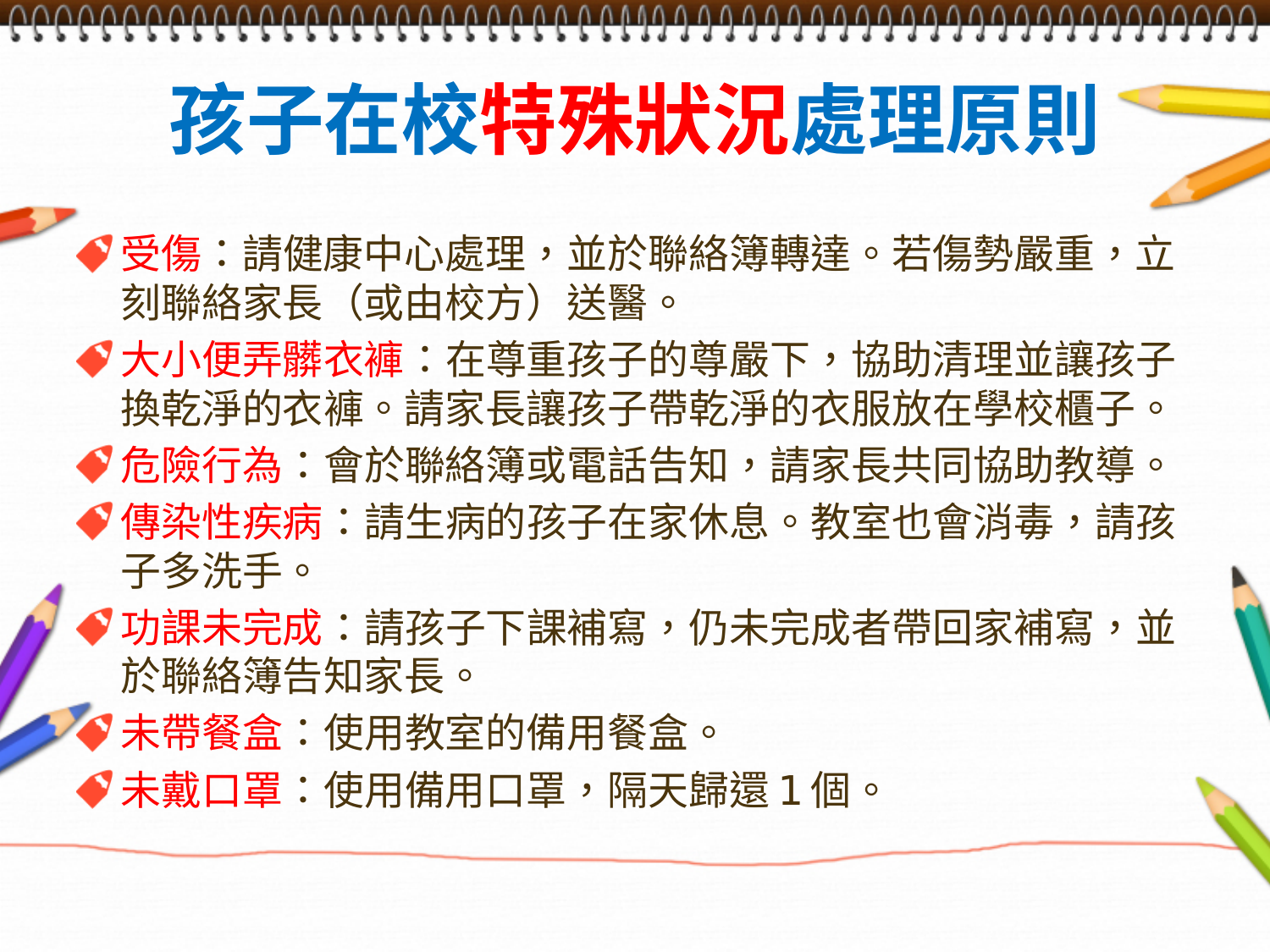

# 孩子在校特殊狀況處理原則
受傷：請健康中心處理，並於聯絡簿轉達。若傷勢嚴重，立刻聯絡家長（或由校方）送醫。
大小便弄髒衣褲：在尊重孩子的尊嚴下，協助清理並讓孩子換乾淨的衣褲。請家長讓孩子帶乾淨的衣服放在學校櫃子。
危險行為：會於聯絡簿或電話告知，請家長共同協助教導。
傳染性疾病：請生病的孩子在家休息。教室也會消毒，請孩子多洗手。
功課未完成：請孩子下課補寫，仍未完成者帶回家補寫，並於聯絡簿告知家長。
未帶餐盒：使用教室的備用餐盒。
未戴口罩：使用備用口罩，隔天歸還1個。